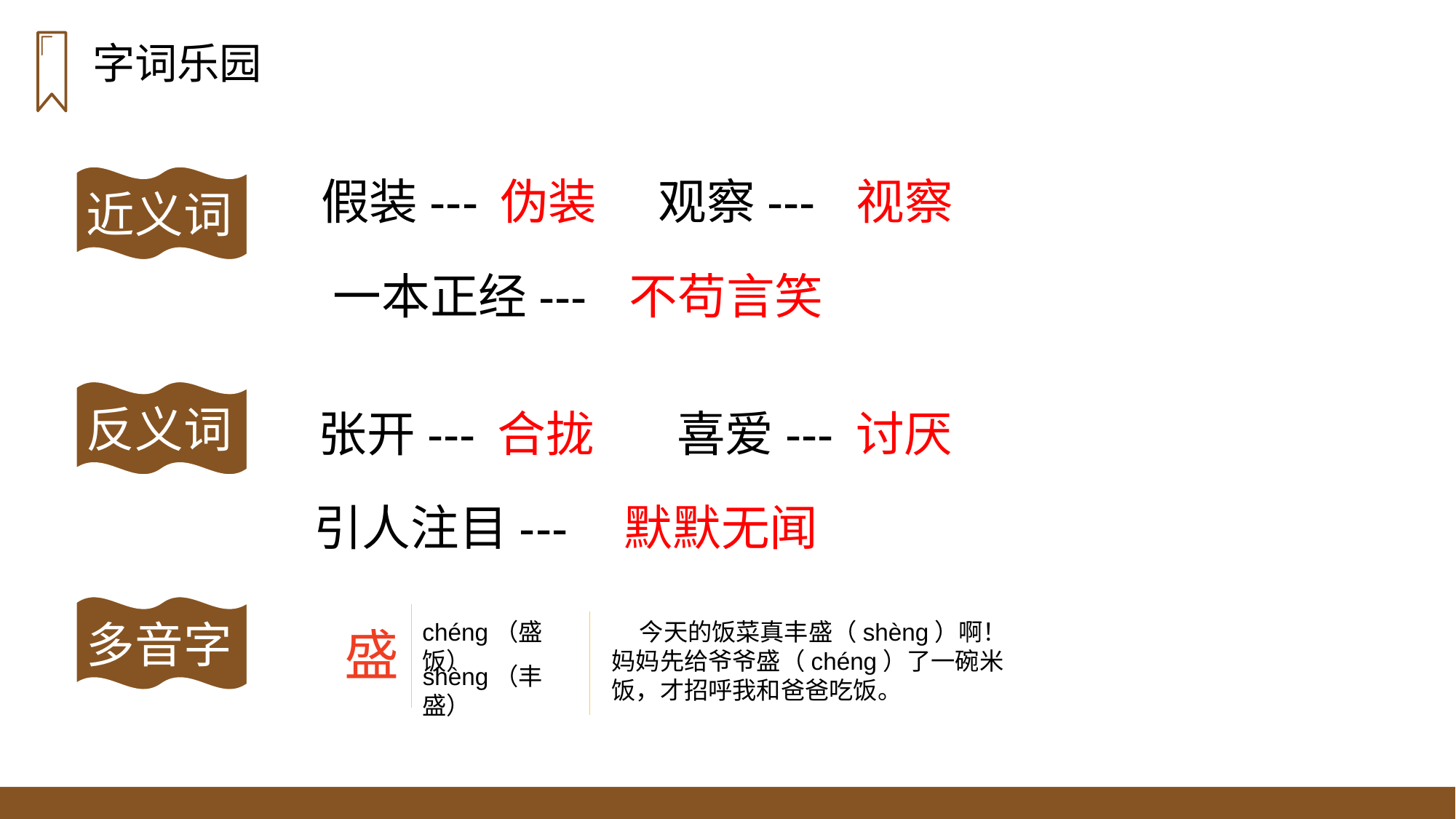

字词乐园
观察---
视察
近义词
假装---
伪装
一本正经---
不苟言笑
反义词
张开---
合拢
喜爱---
讨厌
引人注目---
默默无闻
多音字
chénɡ（盛饭）
盛
shènɡ（丰盛）
    今天的饭菜真丰盛（shènɡ）啊！妈妈先给爷爷盛（chénɡ）了一碗米饭，才招呼我和爸爸吃饭。